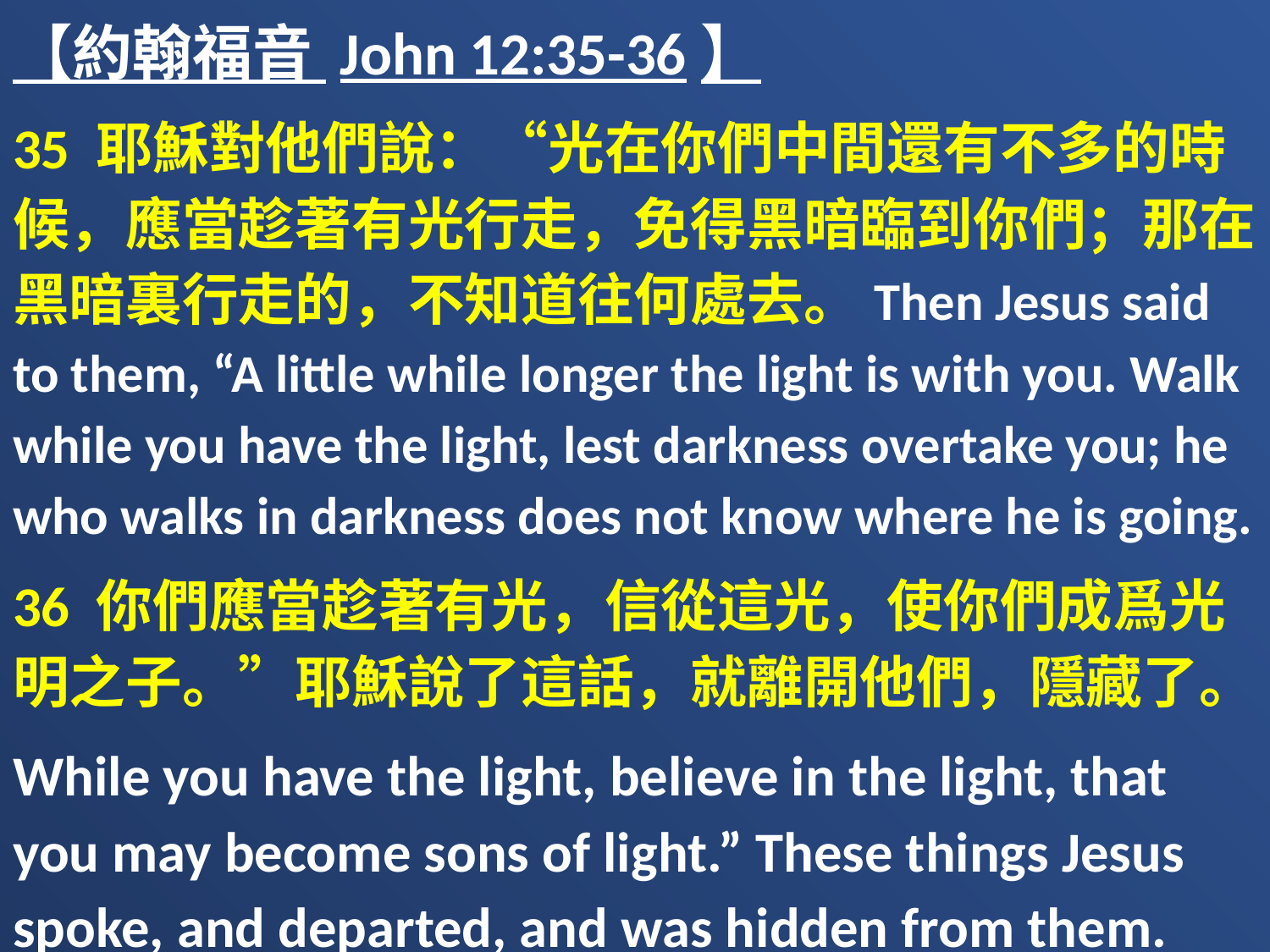

【約翰福音 John 12:35-36】
35 耶穌對他們說：“光在你們中間還有不多的時候，應當趁著有光行走，免得黑暗臨到你們；那在黑暗裏行走的，不知道往何處去。Then Jesus said to them, “A little while longer the light is with you. Walk while you have the light, lest darkness overtake you; he who walks in darkness does not know where he is going.
36 你們應當趁著有光，信從這光，使你們成爲光明之子。”耶穌說了這話，就離開他們，隱藏了。
While you have the light, believe in the light, that you may become sons of light.” These things Jesus spoke, and departed, and was hidden from them.